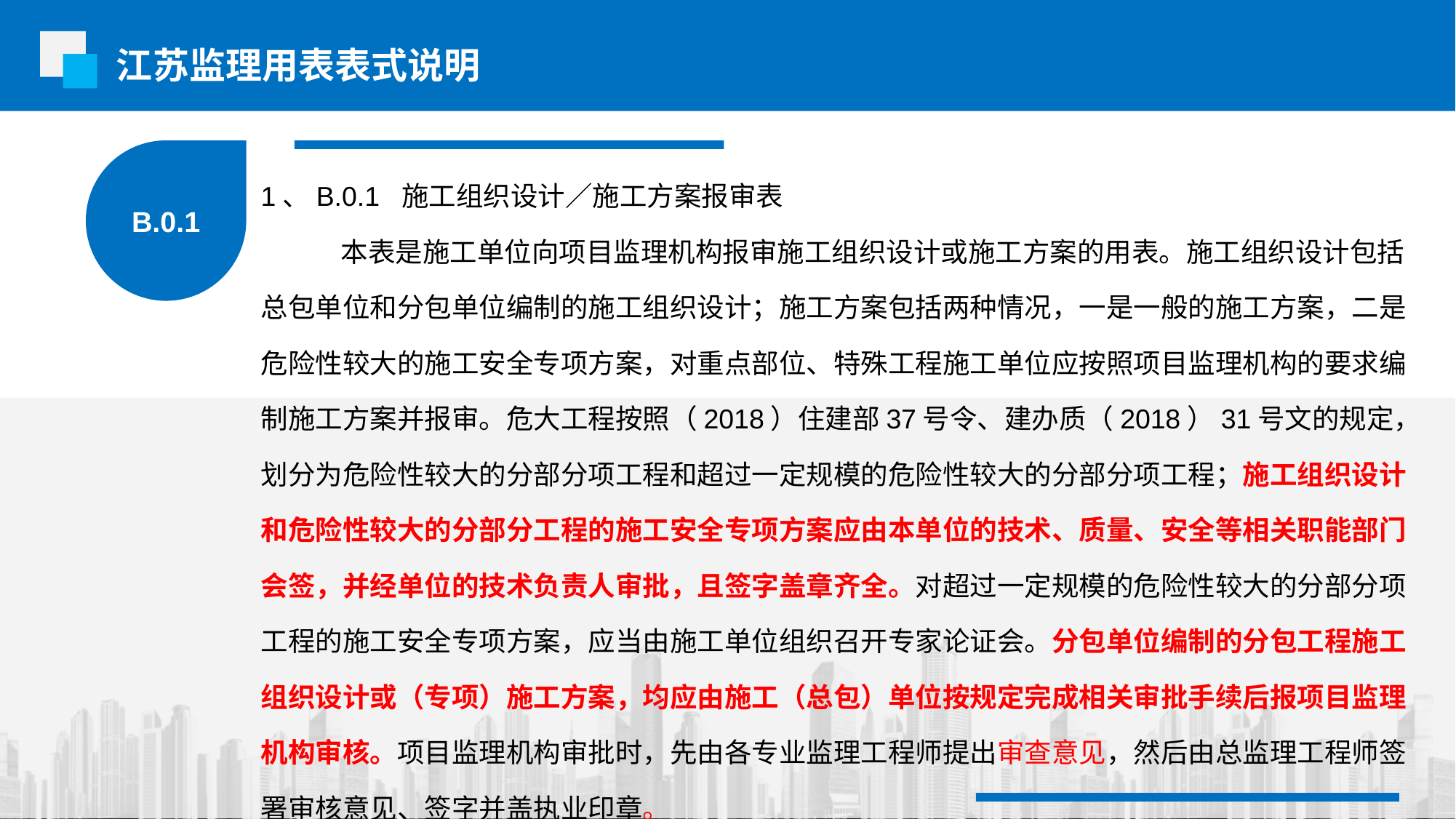

江苏监理用表表式说明

B.0.1
1、B.0.1  施工组织设计／施工方案报审表
     本表是施工单位向项目监理机构报审施工组织设计或施工方案的用表。施工组织设计包括总包单位和分包单位编制的施工组织设计；施工方案包括两种情况，一是一般的施工方案，二是危险性较大的施工安全专项方案，对重点部位、特殊工程施工单位应按照项目监理机构的要求编制施工方案并报审。危大工程按照（2018）住建部37号令、建办质（2018）31号文的规定，划分为危险性较大的分部分项工程和超过一定规模的危险性较大的分部分项工程；施工组织设计和危险性较大的分部分工程的施工安全专项方案应由本单位的技术、质量、安全等相关职能部门会签，并经单位的技术负责人审批，且签字盖章齐全。对超过一定规模的危险性较大的分部分项工程的施工安全专项方案，应当由施工单位组织召开专家论证会。分包单位编制的分包工程施工组织设计或（专项）施工方案，均应由施工（总包）单位按规定完成相关审批手续后报项目监理机构审核。项目监理机构审批时，先由各专业监理工程师提出审查意见，然后由总监理工程师签署审核意见、签字并盖执业印章。